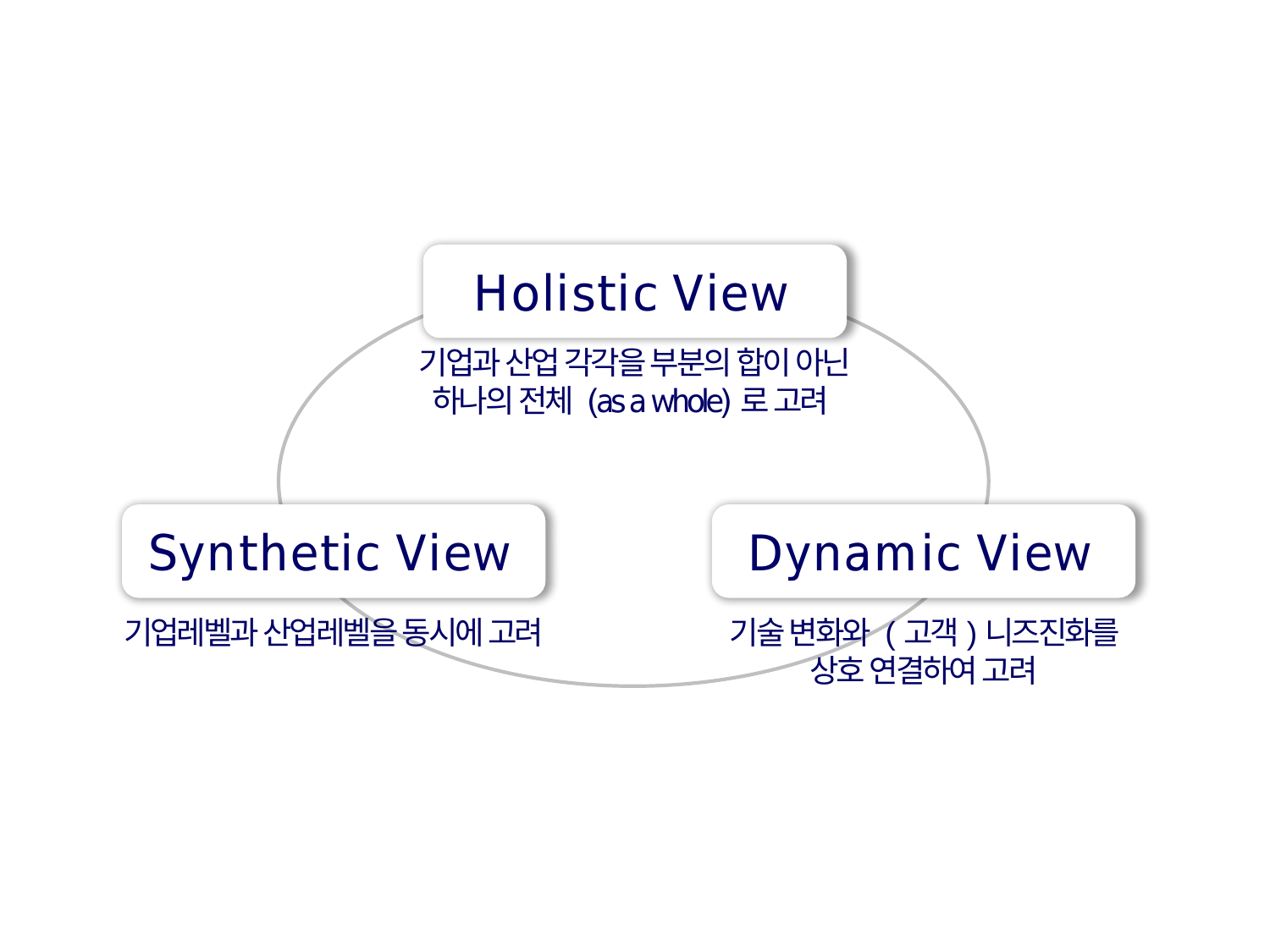

Dynamic Management의 관점
Holistic View

기업과 산업 각각을 부분의 합이 아닌 하나의 전체 (as a whole)로 고려
Synthetic View
Dynamic View
기업레벨과 산업레벨을 동시에 고려
기술 변화와 (고객)니즈진화를 상호 연결하여 고려